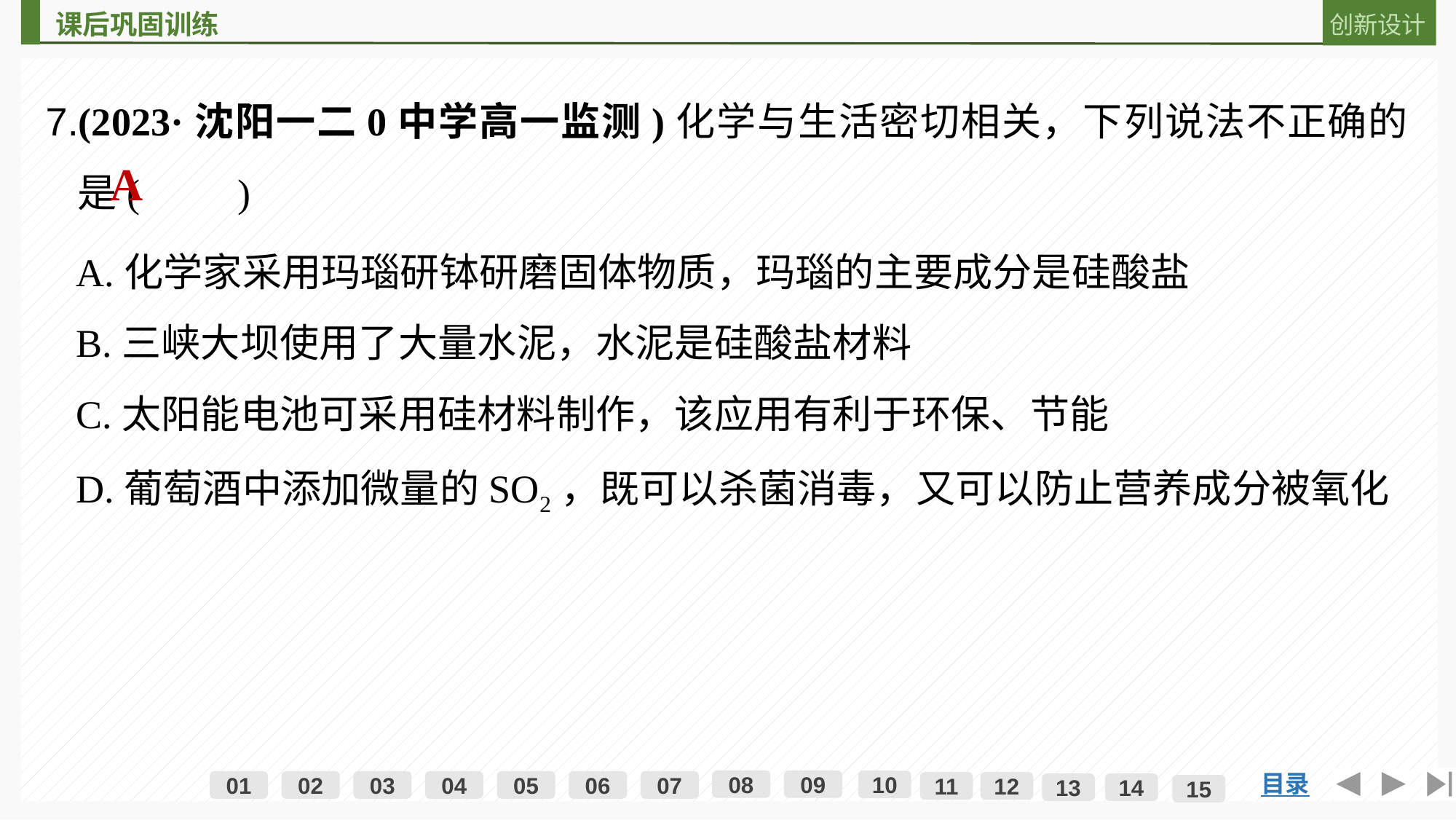

7.(2023·沈阳一二0中学高一监测)化学与生活密切相关，下列说法不正确的是(　　)
A
A.化学家采用玛瑙研钵研磨固体物质，玛瑙的主要成分是硅酸盐
B.三峡大坝使用了大量水泥，水泥是硅酸盐材料
C.太阳能电池可采用硅材料制作，该应用有利于环保、节能
D.葡萄酒中添加微量的SO2，既可以杀菌消毒，又可以防止营养成分被氧化